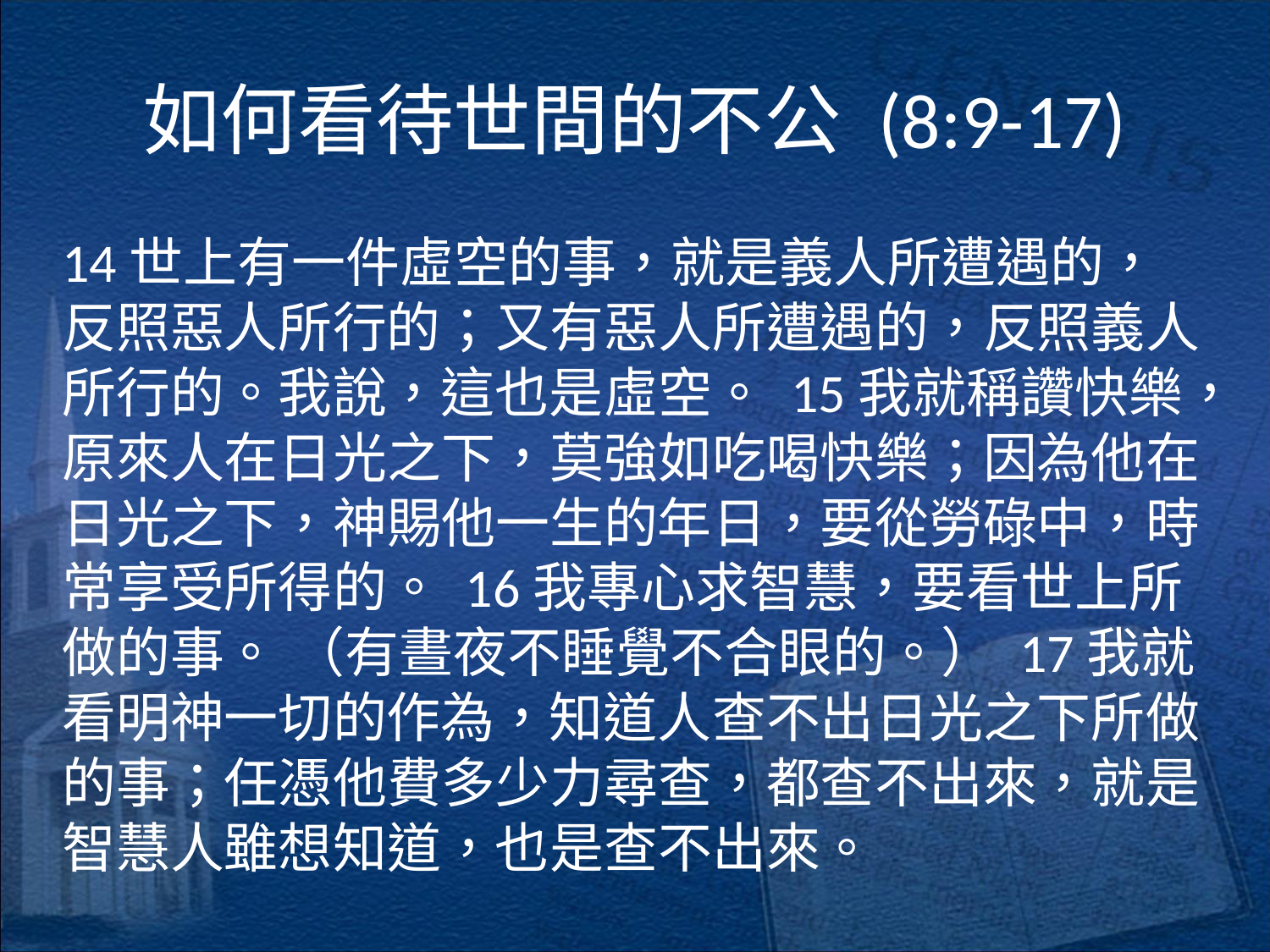

# 如何看待世間的不公 (8:9-17)
14世上有一件虛空的事，就是義人所遭遇的，反照惡人所行的；又有惡人所遭遇的，反照義人所行的。我說，這也是虛空。 15我就稱讚快樂，原來人在日光之下，莫強如吃喝快樂；因為他在日光之下，神賜他一生的年日，要從勞碌中，時常享受所得的。 16我專心求智慧，要看世上所做的事。 （有晝夜不睡覺不合眼的。） 17我就看明神一切的作為，知道人查不出日光之下所做的事；任憑他費多少力尋查，都查不出來，就是智慧人雖想知道，也是查不出來。